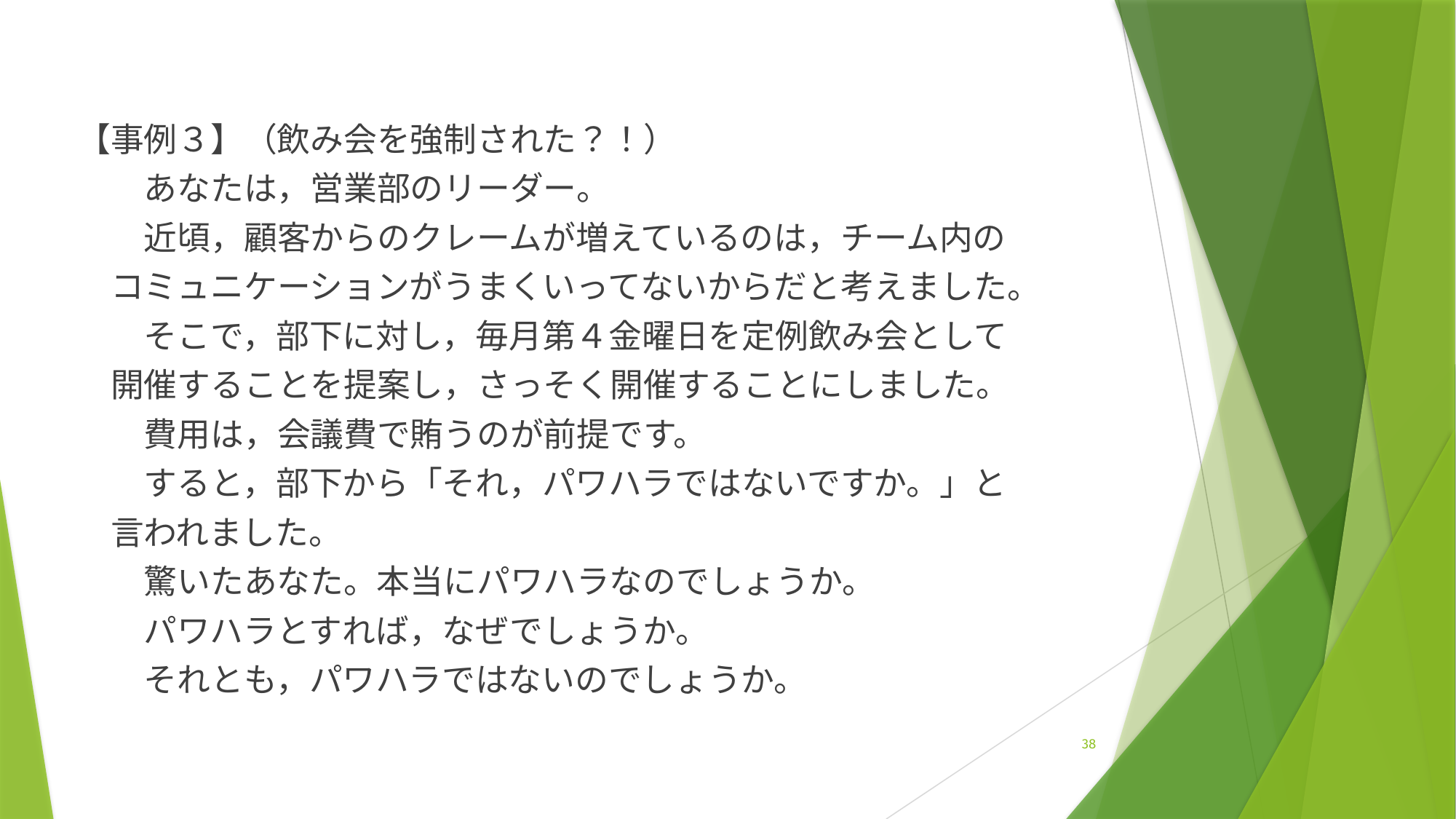

【事例３】（飲み会を強制された？！）
　　　　あなたは，営業部のリーダー。
　　　　近頃，顧客からのクレームが増えているのは，チーム内の
　　　コミュニケーションがうまくいってないからだと考えました。
　　　　そこで，部下に対し，毎月第４金曜日を定例飲み会として
　　　開催することを提案し，さっそく開催することにしました。
　　　　費用は，会議費で賄うのが前提です。
　　　　すると，部下から「それ，パワハラではないですか。」と
　　　言われました。
　　　　驚いたあなた。本当にパワハラなのでしょうか。
　　　　パワハラとすれば，なぜでしょうか。
　　　　それとも，パワハラではないのでしょうか。

38